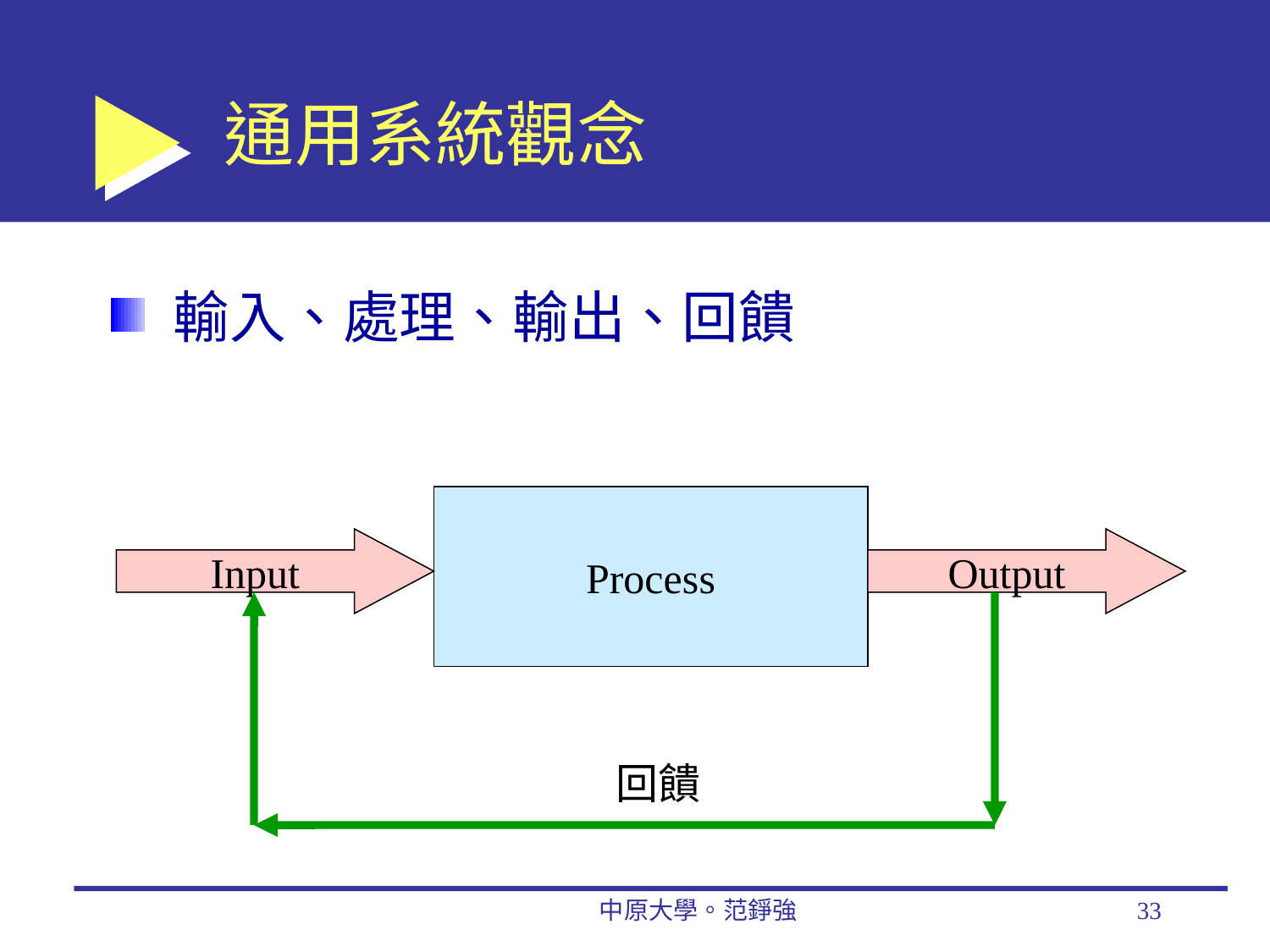

# 通用系統觀念
輸入、處理、輸出、回饋
Process
Input
Output

回饋

中原大學。范錚強
33